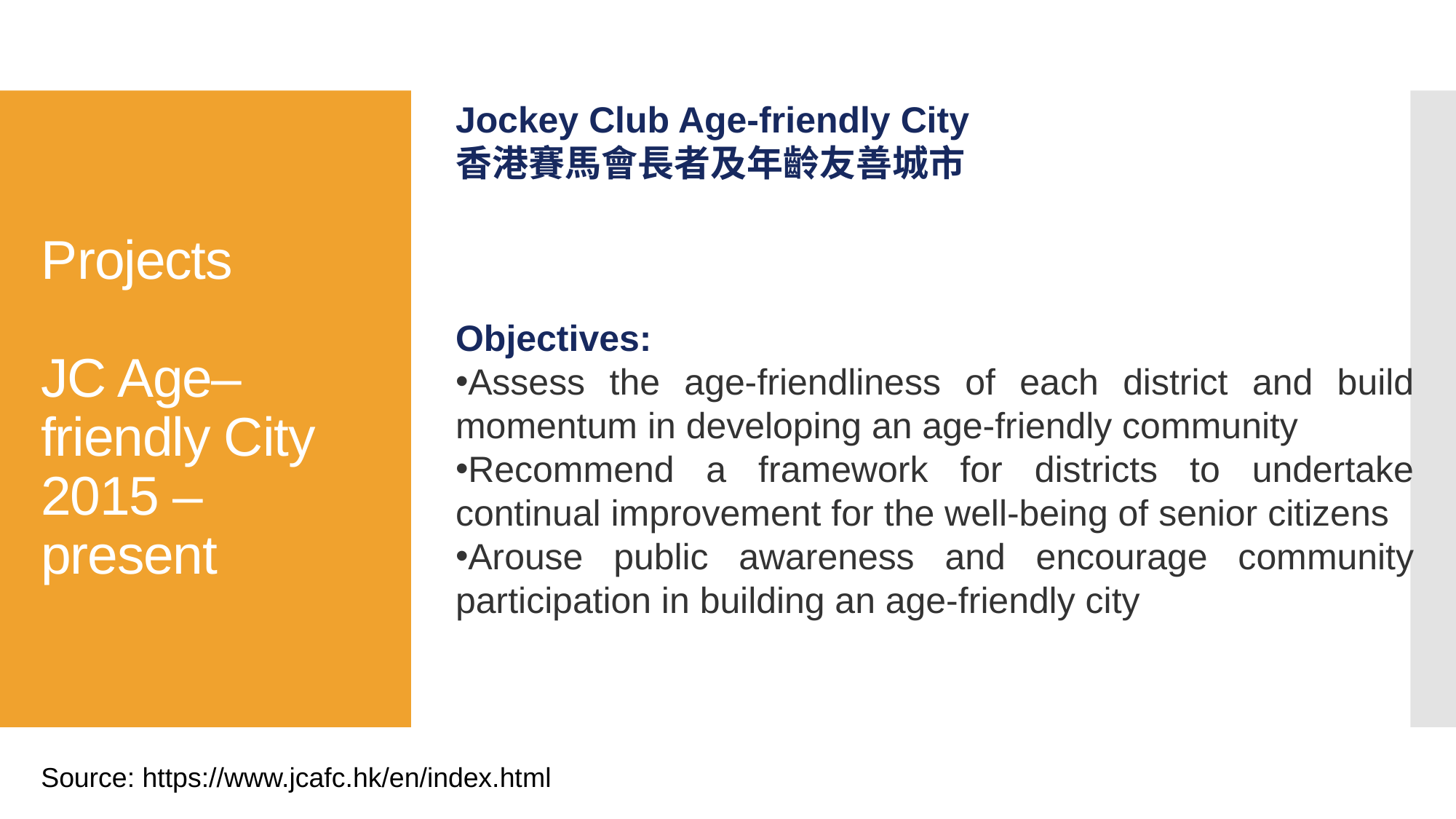

Jockey Club Age-friendly City
香港賽馬會長者及年齡友善城市

Objectives:
Assess the age-friendliness of each district and build momentum in developing an age-friendly community
Recommend a framework for districts to undertake continual improvement for the well-being of senior citizens
Arouse public awareness and encourage community participation in building an age-friendly city

# Projects JC Age–friendly City  2015 – present
Source: https://www.jcafc.hk/en/index.html